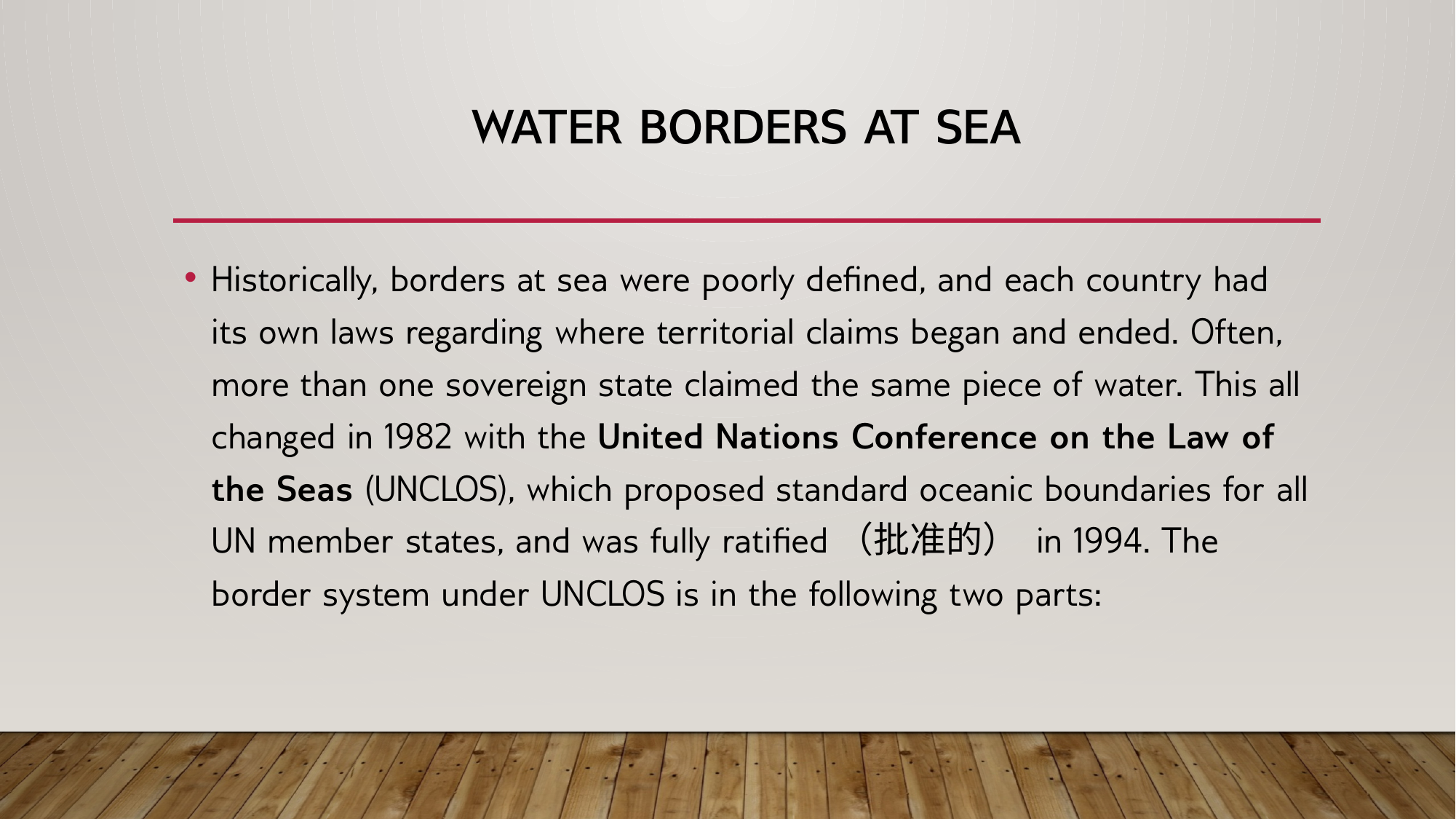

# Water Borders at Sea
Historically, borders at sea were poorly defined, and each country had its own laws regarding where territorial claims began and ended. Often, more than one sovereign state claimed the same piece of water. This all changed in 1982 with the United Nations Conference on the Law of the Seas (UNCLOS), which proposed standard oceanic boundaries for all UN member states, and was fully ratified（批准的） in 1994. The border system under UNCLOS is in the following two parts: